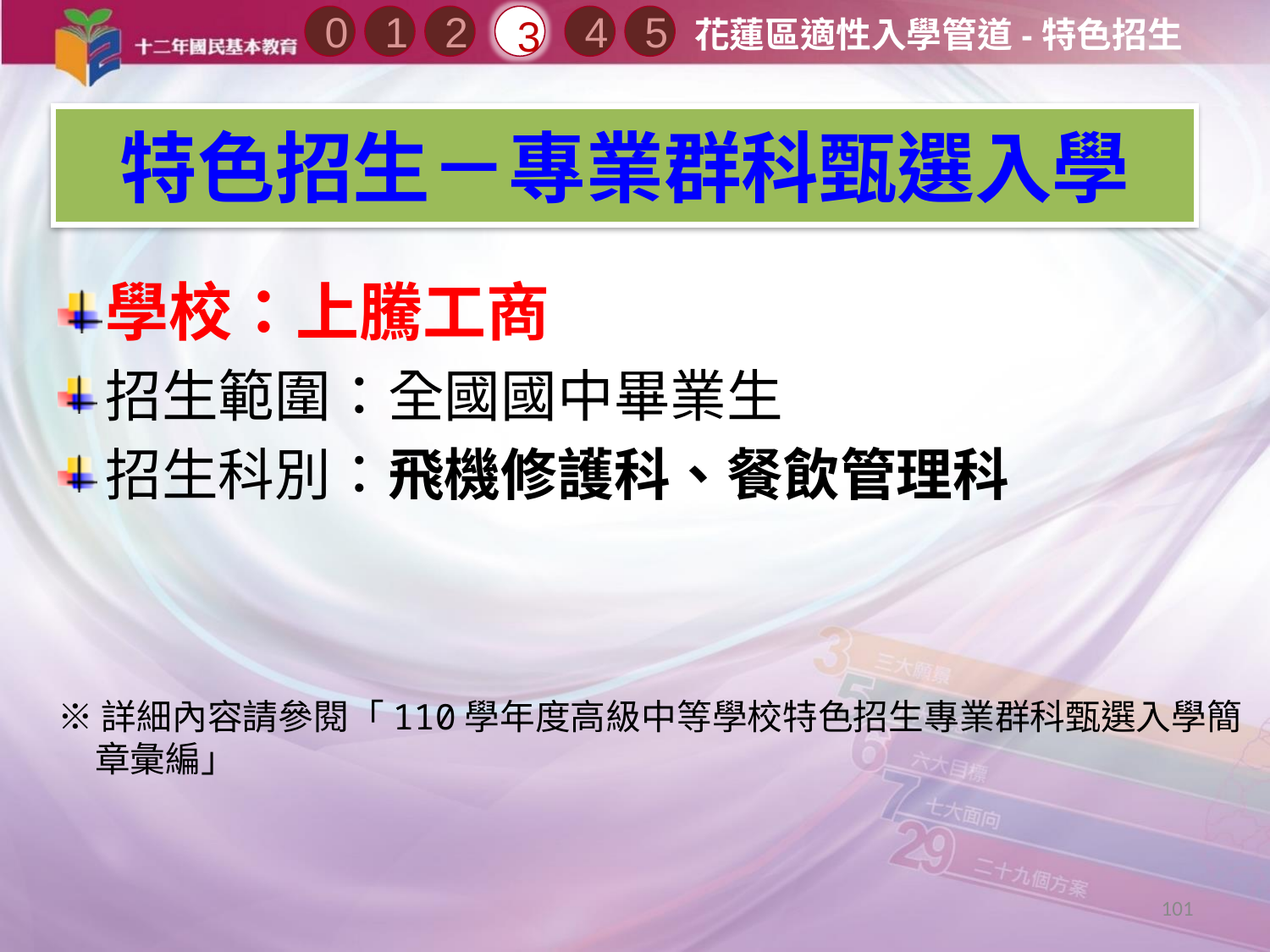

0
2
3
1
4
5
花蓮區適性入學管道-特色招生
# 特色招生－專業群科甄選入學
學校：上騰工商
招生範圍：全國國中畢業生
招生科別：飛機修護科、餐飲管理科

※詳細內容請參閱「110學年度高級中等學校特色招生專業群科甄選入學簡章彙編」
101